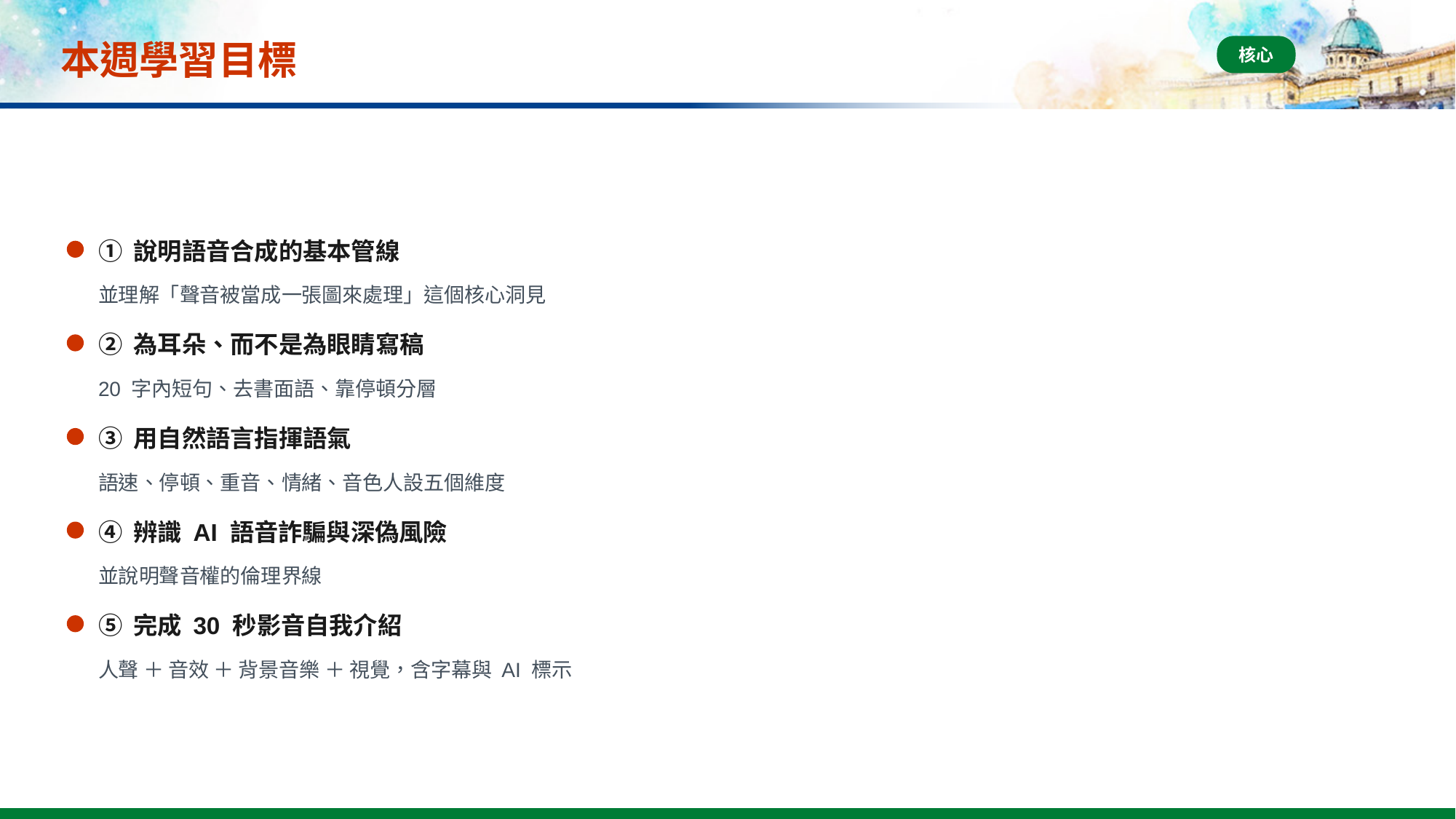

# 本週學習目標
核心
① 說明語音合成的基本管線

並理解「聲音被當成一張圖來處理」這個核心洞見
② 為耳朵、而不是為眼睛寫稿

20 字內短句、去書面語、靠停頓分層
③ 用自然語言指揮語氣

語速、停頓、重音、情緒、音色人設五個維度
④ 辨識 AI 語音詐騙與深偽風險

並說明聲音權的倫理界線
⑤ 完成 30 秒影音自我介紹

人聲 ＋ 音效 ＋ 背景音樂 ＋ 視覺，含字幕與 AI 標示